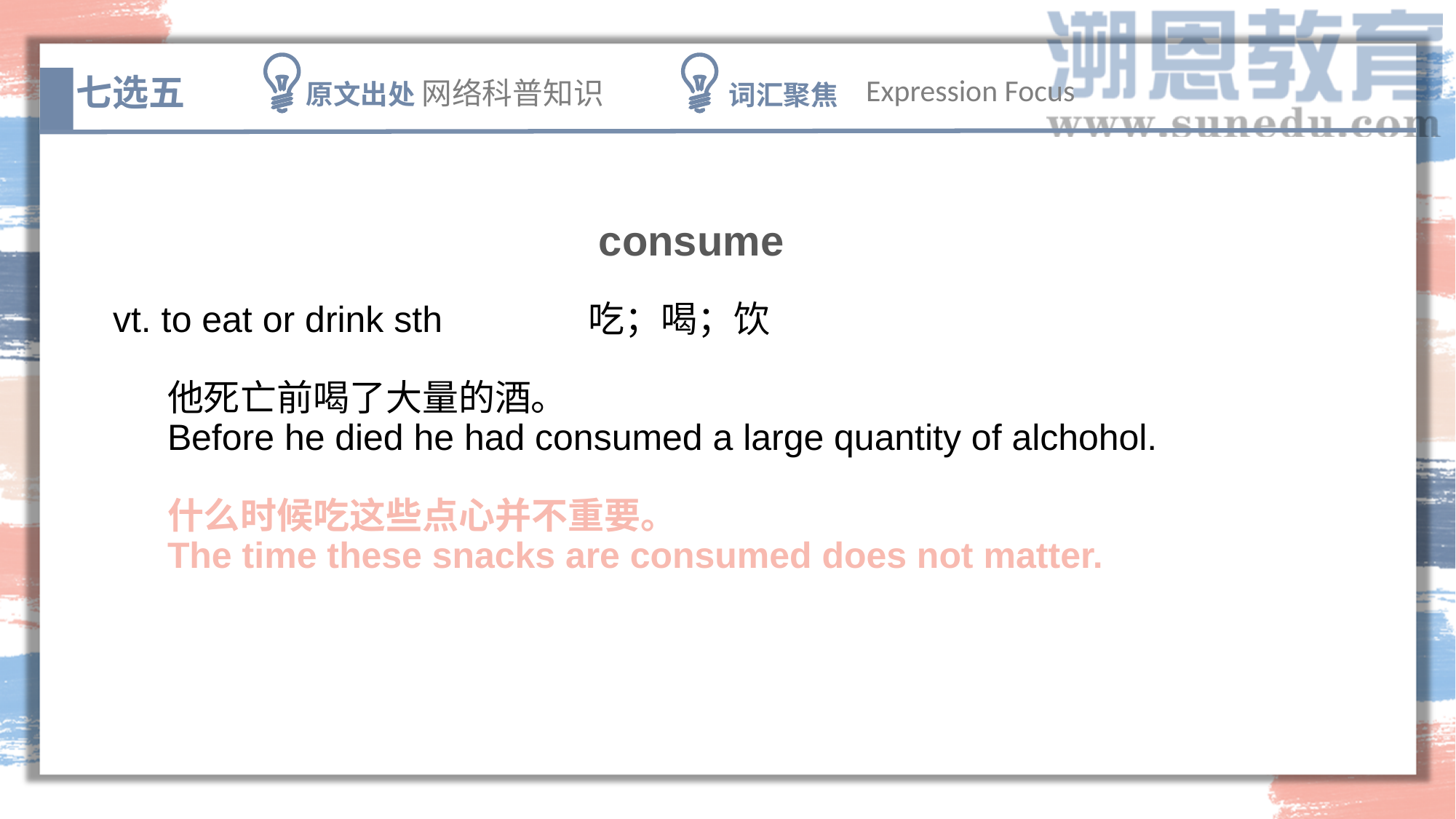

七选五

原文出处 网络科普知识
词汇聚焦
Expression Focus
consume
vt. to eat or drink sth	   吃；喝；饮

他死亡前喝了大量的酒。
Before he died he had consumed a large quantity of alchohol.

什么时候吃这些点心并不重要。
The time these snacks are consumed does not matter.